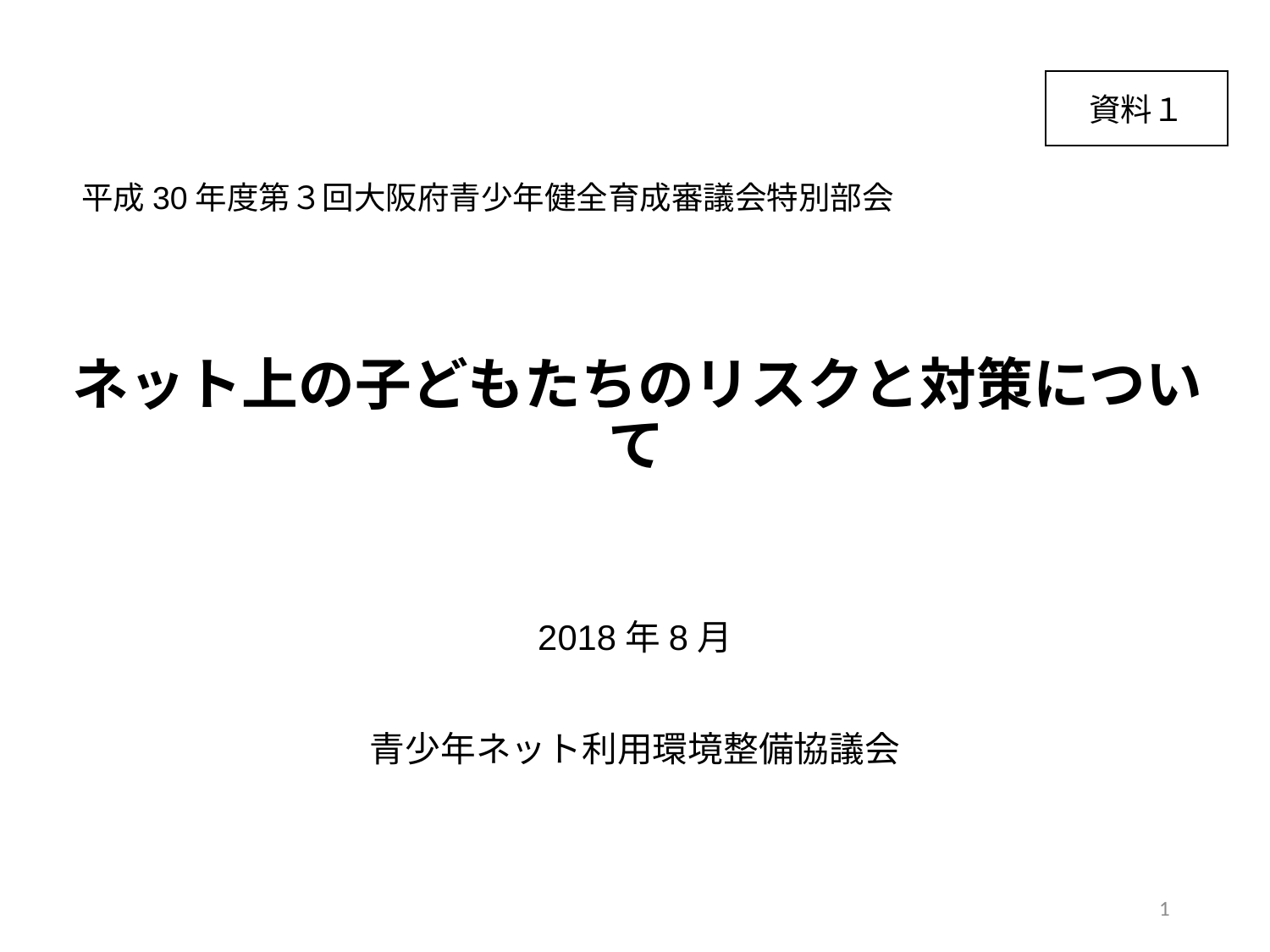

資料１
平成30年度第３回大阪府青少年健全育成審議会特別部会
# ネット上の子どもたちのリスクと対策について
2018年8月

青少年ネット利用環境整備協議会
1